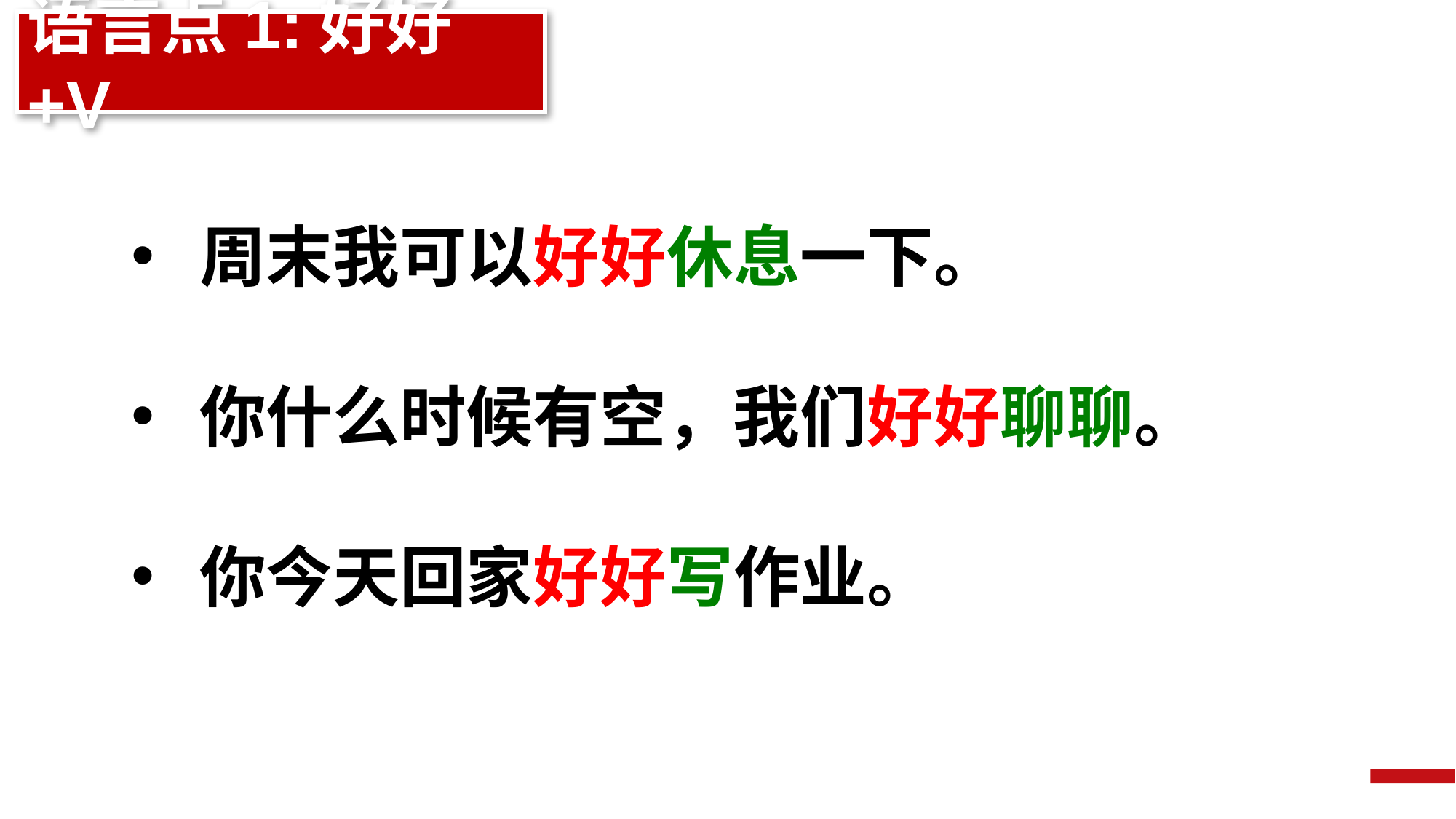

语言点1:好好+V
周末我可以好好休息一下。
你什么时候有空，我们好好聊聊。
你今天回家好好写作业。